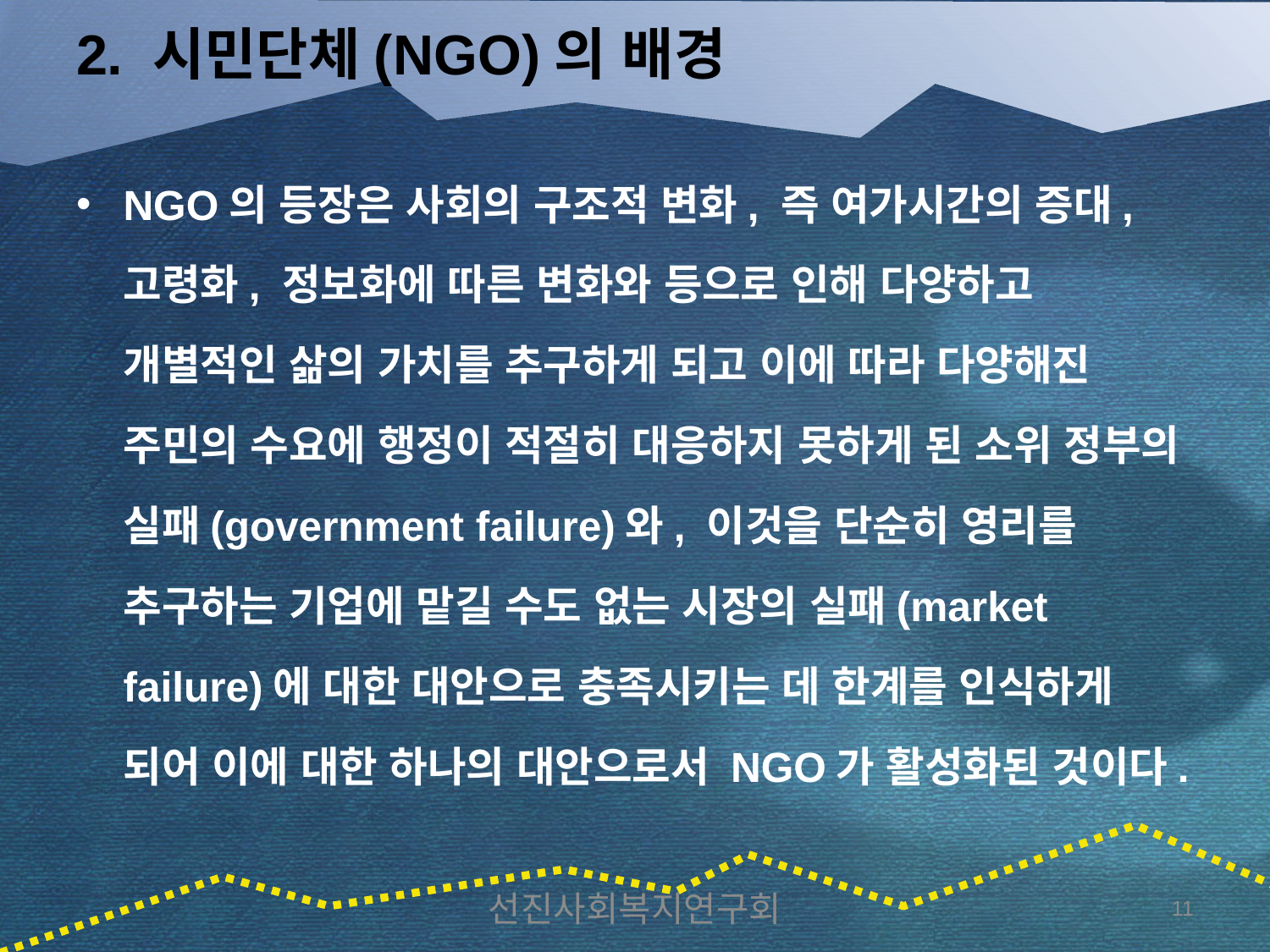

# 2. 시민단체(NGO)의 배경
NGO의 등장은 사회의 구조적 변화, 즉 여가시간의 증대, 고령화, 정보화에 따른 변화와 등으로 인해 다양하고 개별적인 삶의 가치를 추구하게 되고 이에 따라 다양해진 주민의 수요에 행정이 적절히 대응하지 못하게 된 소위 정부의 실패(government failure)와, 이것을 단순히 영리를 추구하는 기업에 맡길 수도 없는 시장의 실패(market failure)에 대한 대안으로 충족시키는 데 한계를 인식하게 되어 이에 대한 하나의 대안으로서 NGO가 활성화된 것이다.

선진사회복지연구회
11